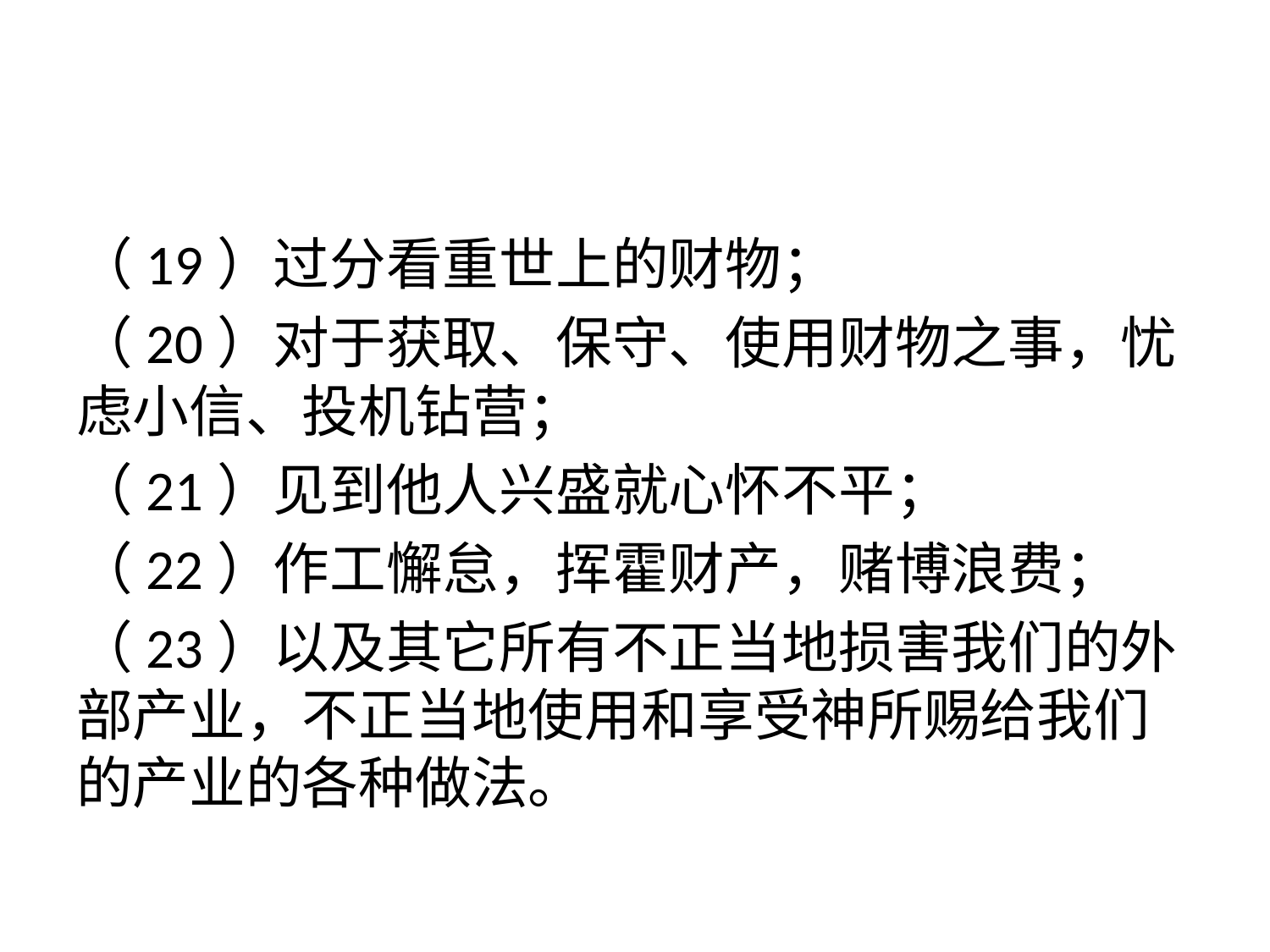

#
（19）过分看重世上的财物；
（20）对于获取、保守、使用财物之事，忧虑小信、投机钻营；
（21）见到他人兴盛就心怀不平；
（22）作工懈怠，挥霍财产，赌博浪费；
（23）以及其它所有不正当地损害我们的外部产业，不正当地使用和享受神所赐给我们的产业的各种做法。